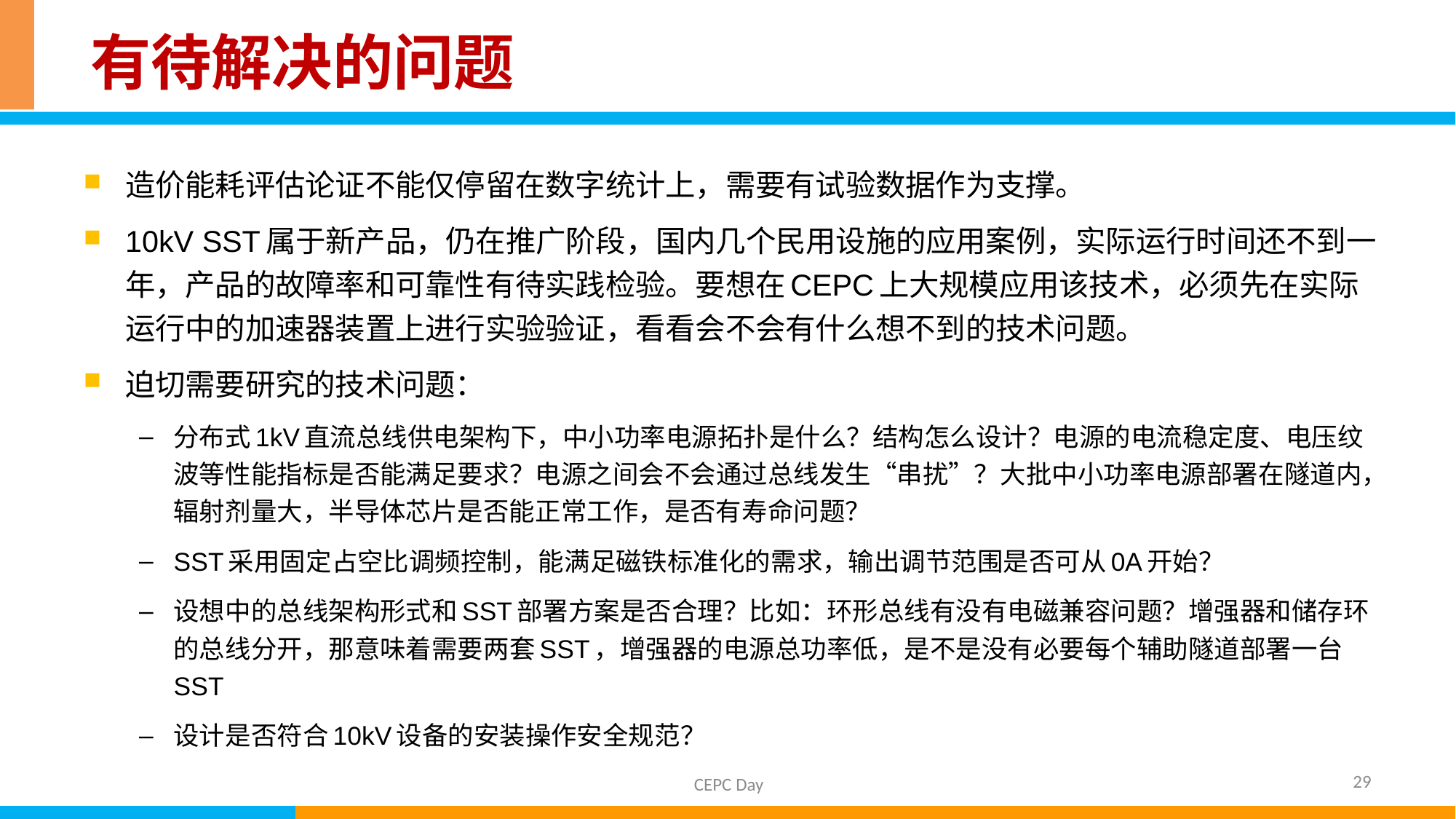

# 有待解决的问题
造价能耗评估论证不能仅停留在数字统计上，需要有试验数据作为支撑。
10kV SST属于新产品，仍在推广阶段，国内几个民用设施的应用案例，实际运行时间还不到一年，产品的故障率和可靠性有待实践检验。要想在CEPC上大规模应用该技术，必须先在实际运行中的加速器装置上进行实验验证，看看会不会有什么想不到的技术问题。
迫切需要研究的技术问题：
分布式1kV直流总线供电架构下，中小功率电源拓扑是什么？结构怎么设计？电源的电流稳定度、电压纹波等性能指标是否能满足要求？电源之间会不会通过总线发生“串扰”？大批中小功率电源部署在隧道内，辐射剂量大，半导体芯片是否能正常工作，是否有寿命问题？
SST采用固定占空比调频控制，能满足磁铁标准化的需求，输出调节范围是否可从0A开始？
设想中的总线架构形式和SST部署方案是否合理？比如：环形总线有没有电磁兼容问题？增强器和储存环的总线分开，那意味着需要两套SST，增强器的电源总功率低，是不是没有必要每个辅助隧道部署一台SST
设计是否符合10kV设备的安装操作安全规范？
29
CEPC Day